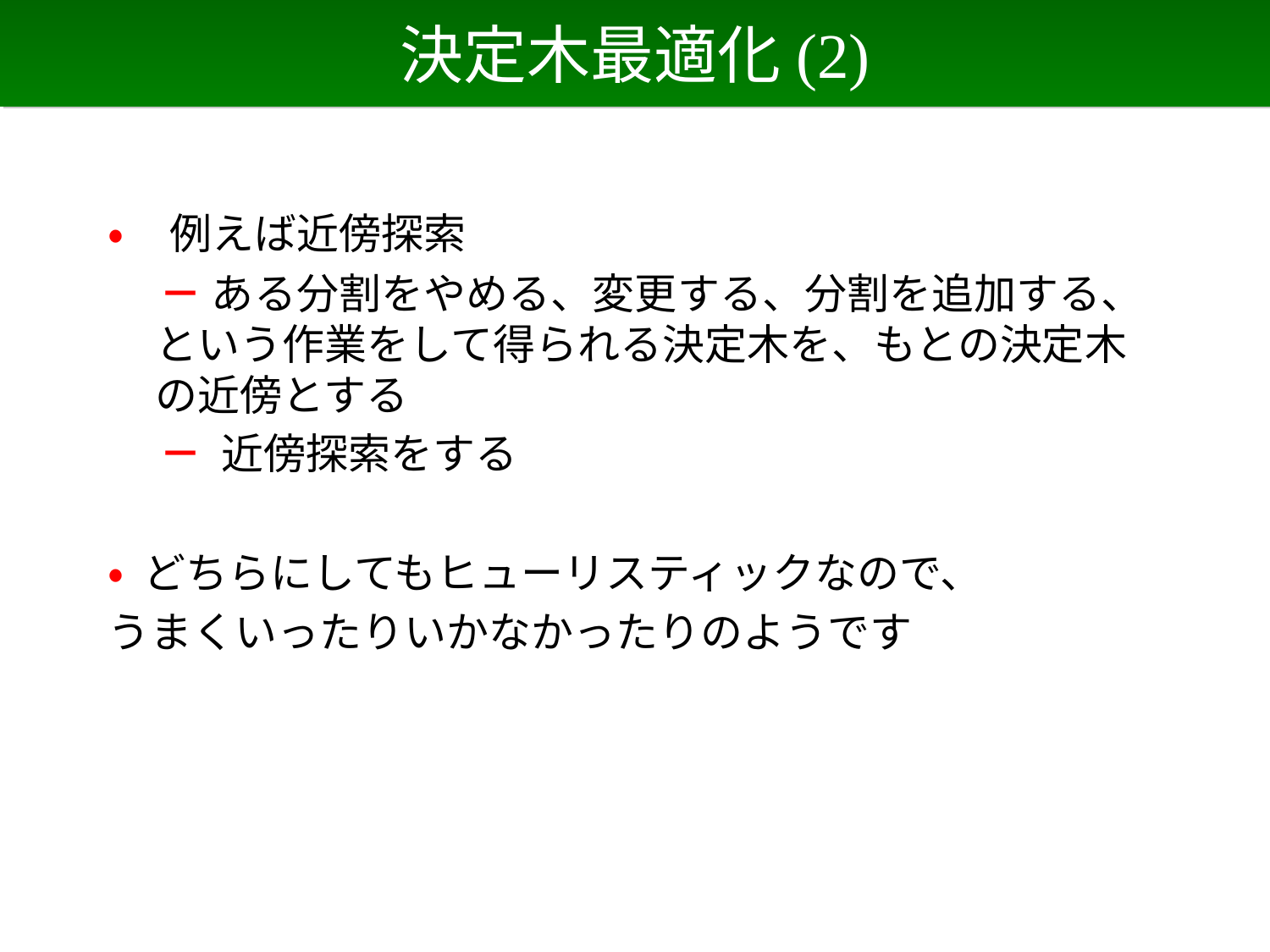

# 決定木最適化(2)
• 例えば近傍探索
　 － ある分割をやめる、変更する、分割を追加する、という作業をして得られる決定木を、もとの決定木の近傍とする
　 －  近傍探索をする

• どちらにしてもヒューリスティックなので、
うまくいったりいかなかったりのようです